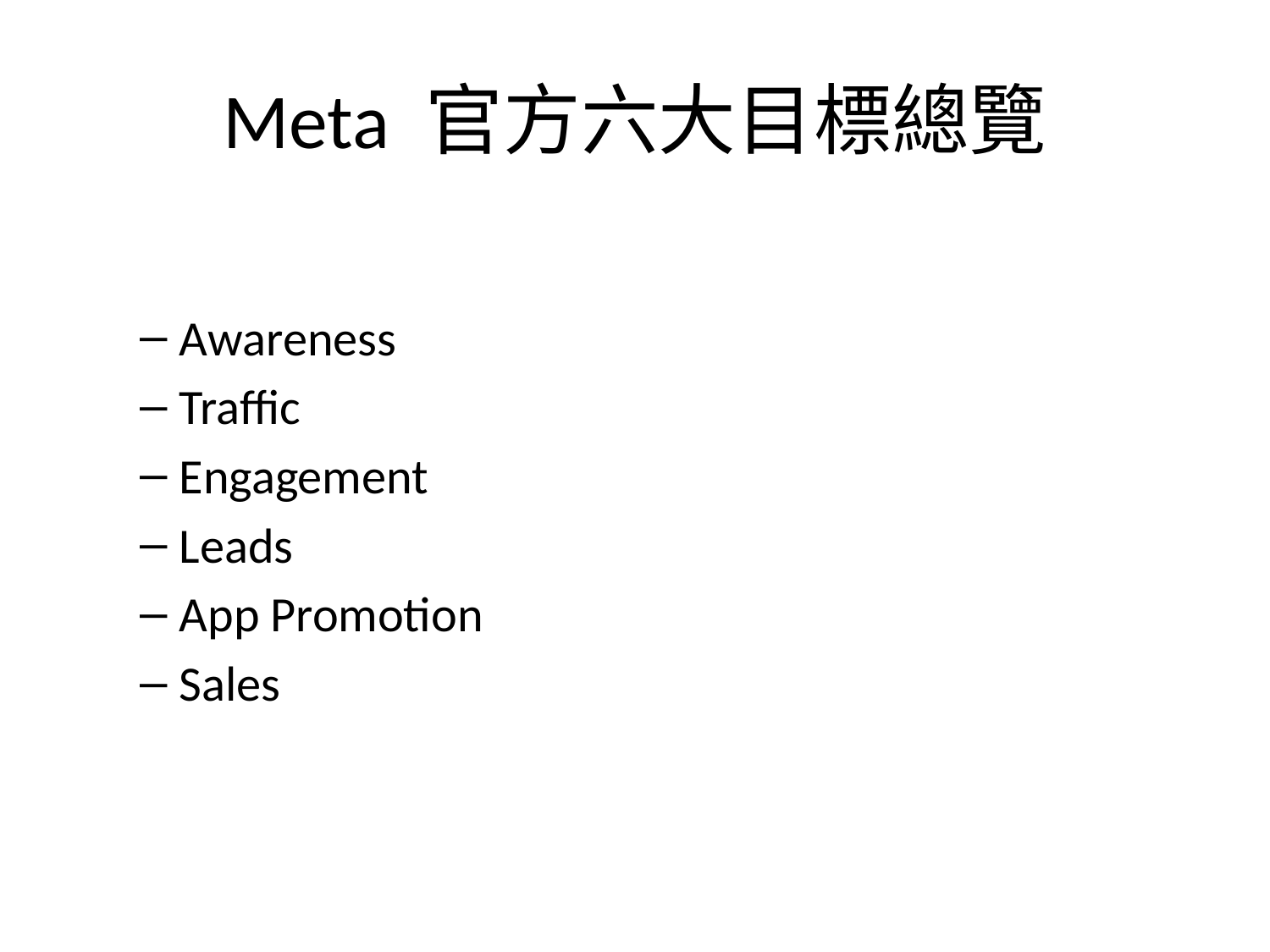

# Meta 官方六大目標總覽

Awareness
Traffic
Engagement
Leads
App Promotion
Sales